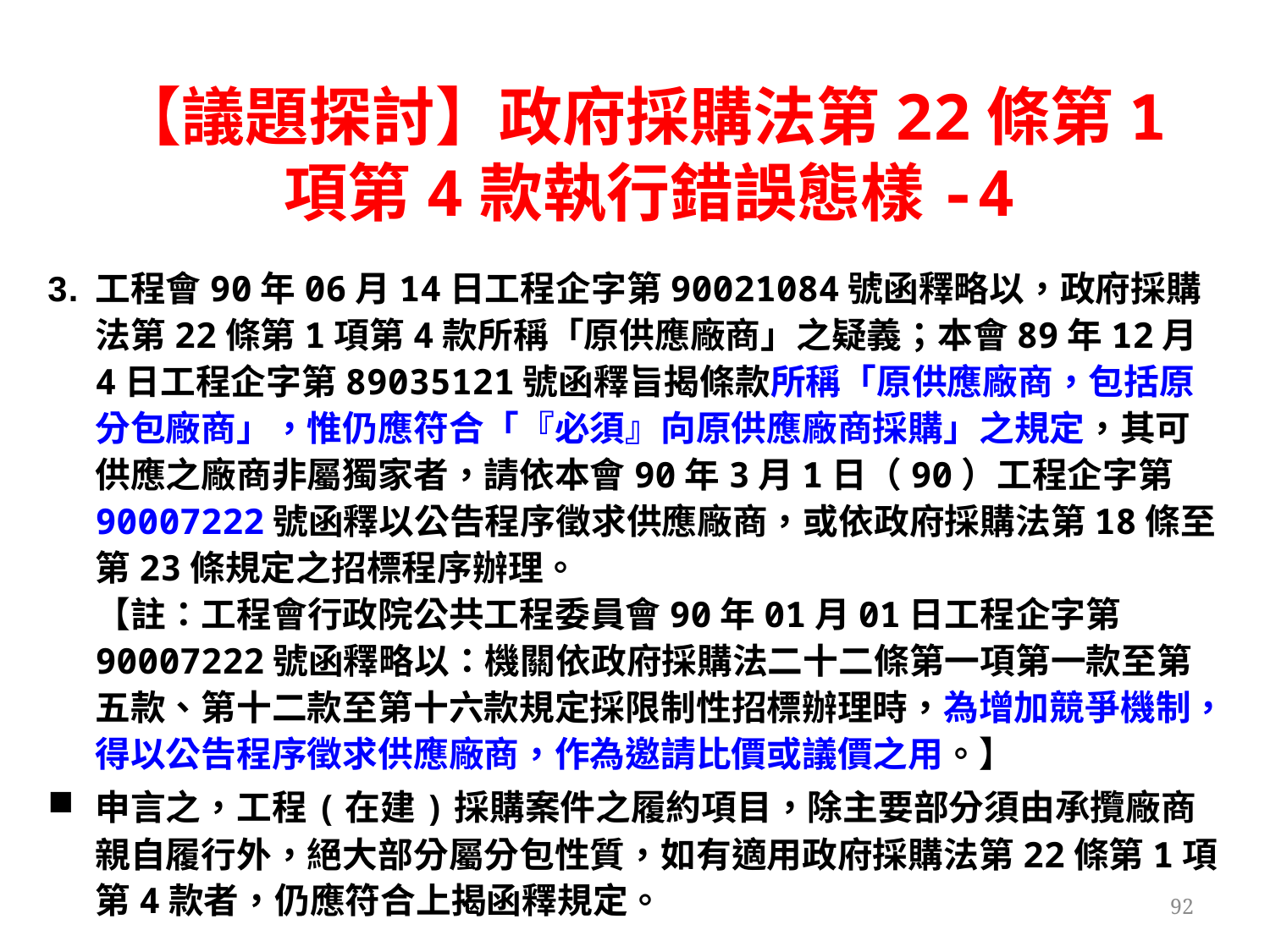

# 【議題探討】政府採購法第22條第1項第4款執行錯誤態樣-4
工程會90年06月14日工程企字第90021084號函釋略以，政府採購法第22條第1項第4款所稱「原供應廠商」之疑義；本會89年12月4日工程企字第89035121號函釋旨揭條款所稱「原供應廠商，包括原分包廠商」，惟仍應符合「『必須』向原供應廠商採購」之規定，其可供應之廠商非屬獨家者，請依本會90年3月1日（90）工程企字第90007222號函釋以公告程序徵求供應廠商，或依政府採購法第18條至第23條規定之招標程序辦理。
【註：工程會行政院公共工程委員會90年01月01日工程企字第90007222號函釋略以：機關依政府採購法二十二條第一項第一款至第五款、第十二款至第十六款規定採限制性招標辦理時，為增加競爭機制，得以公告程序徵求供應廠商，作為邀請比價或議價之用。】
申言之，工程(在建)採購案件之履約項目，除主要部分須由承攬廠商親自履行外，絕大部分屬分包性質，如有適用政府採購法第22條第1項第4款者，仍應符合上揭函釋規定。
92